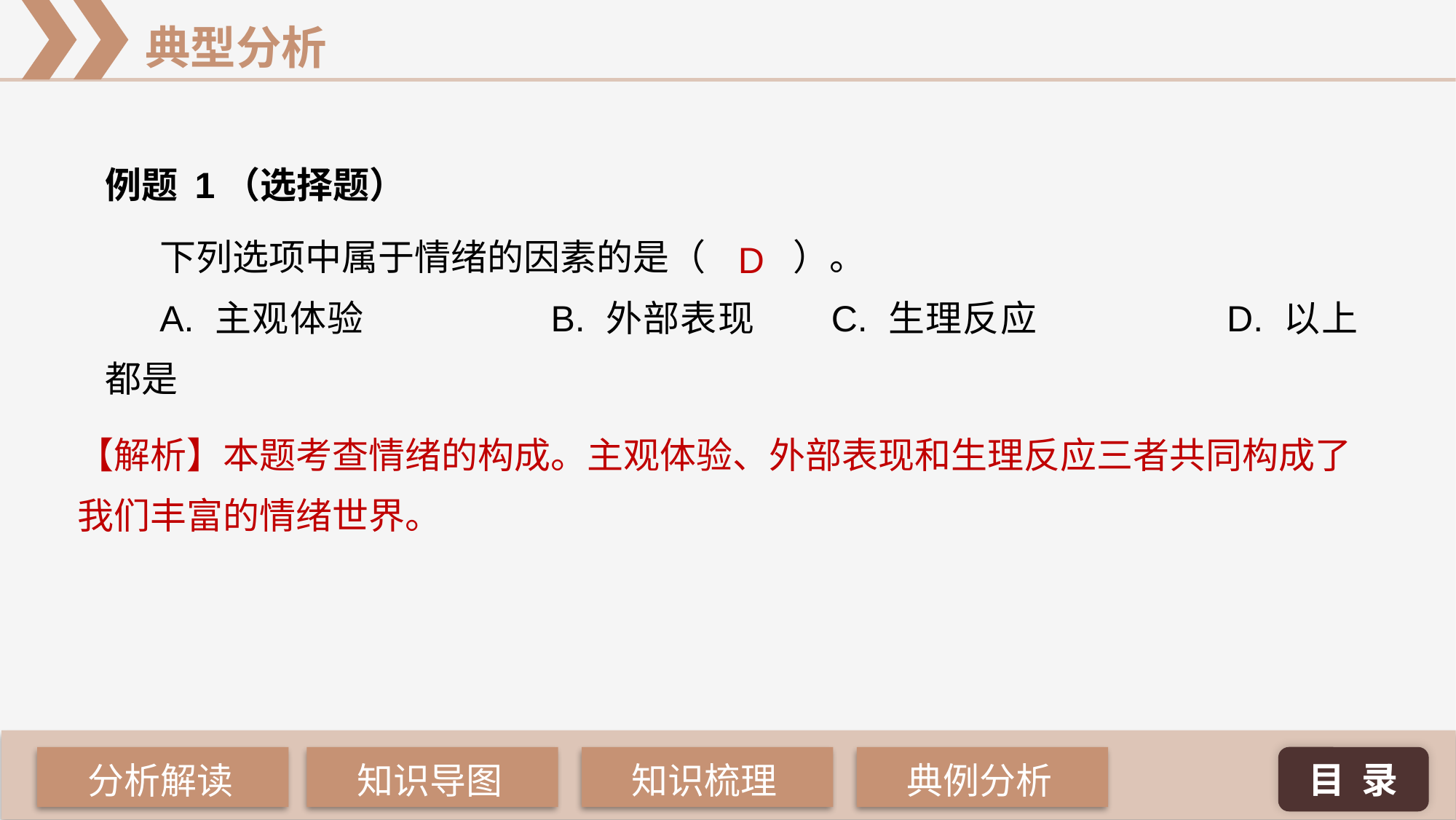

例题 1（选择题）
下列选项中属于情绪的因素的是（ 	    ）。
A. 主观体验 		B. 外部表现 	     C. 生理反应 		D. 以上都是
D
【解析】本题考查情绪的构成。主观体验、外部表现和生理反应三者共同构成了我们丰富的情绪世界。